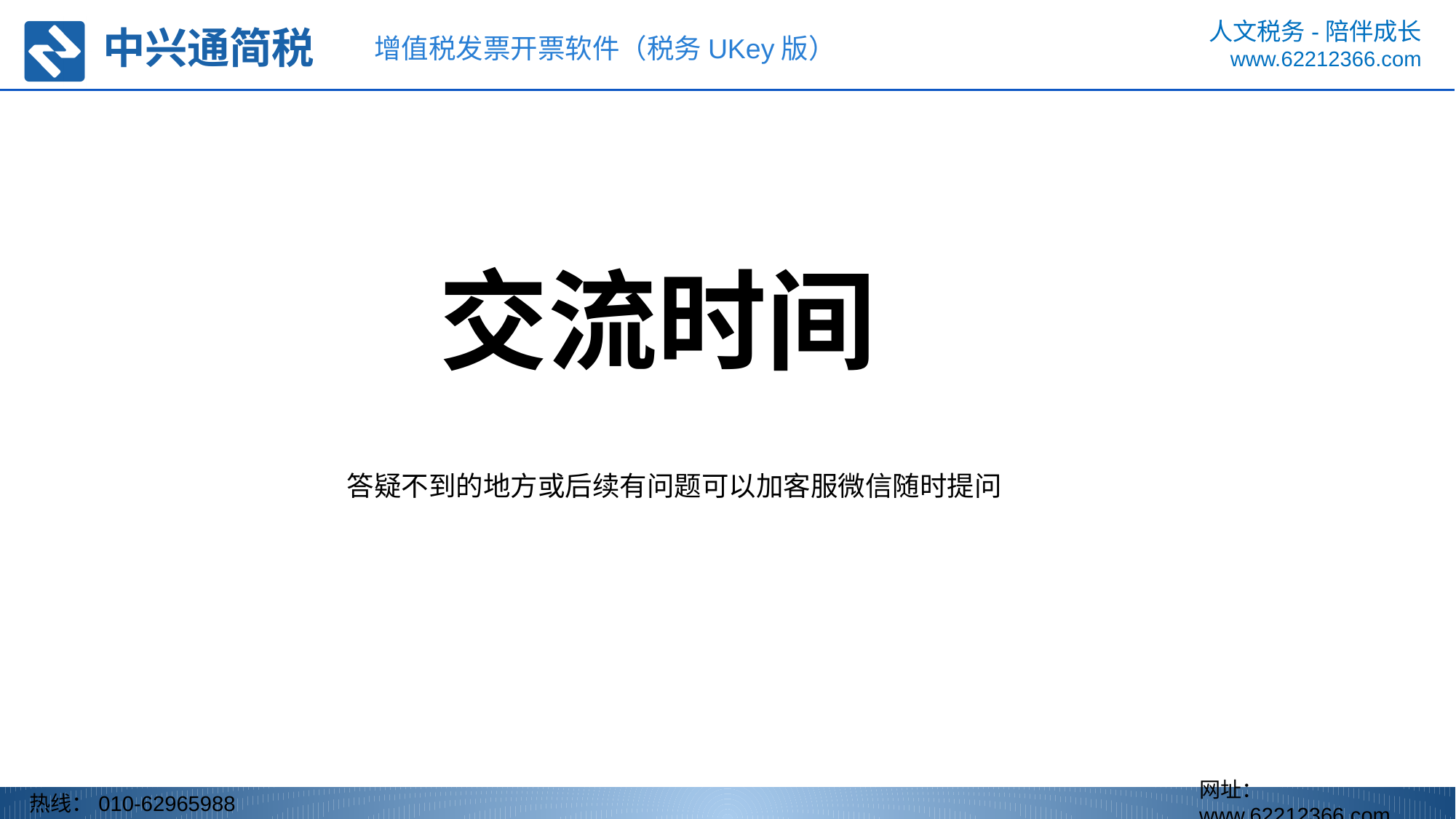

增值税发票开票软件（税务UKey版）
交流时间
答疑不到的地方或后续有问题可以加客服微信随时提问